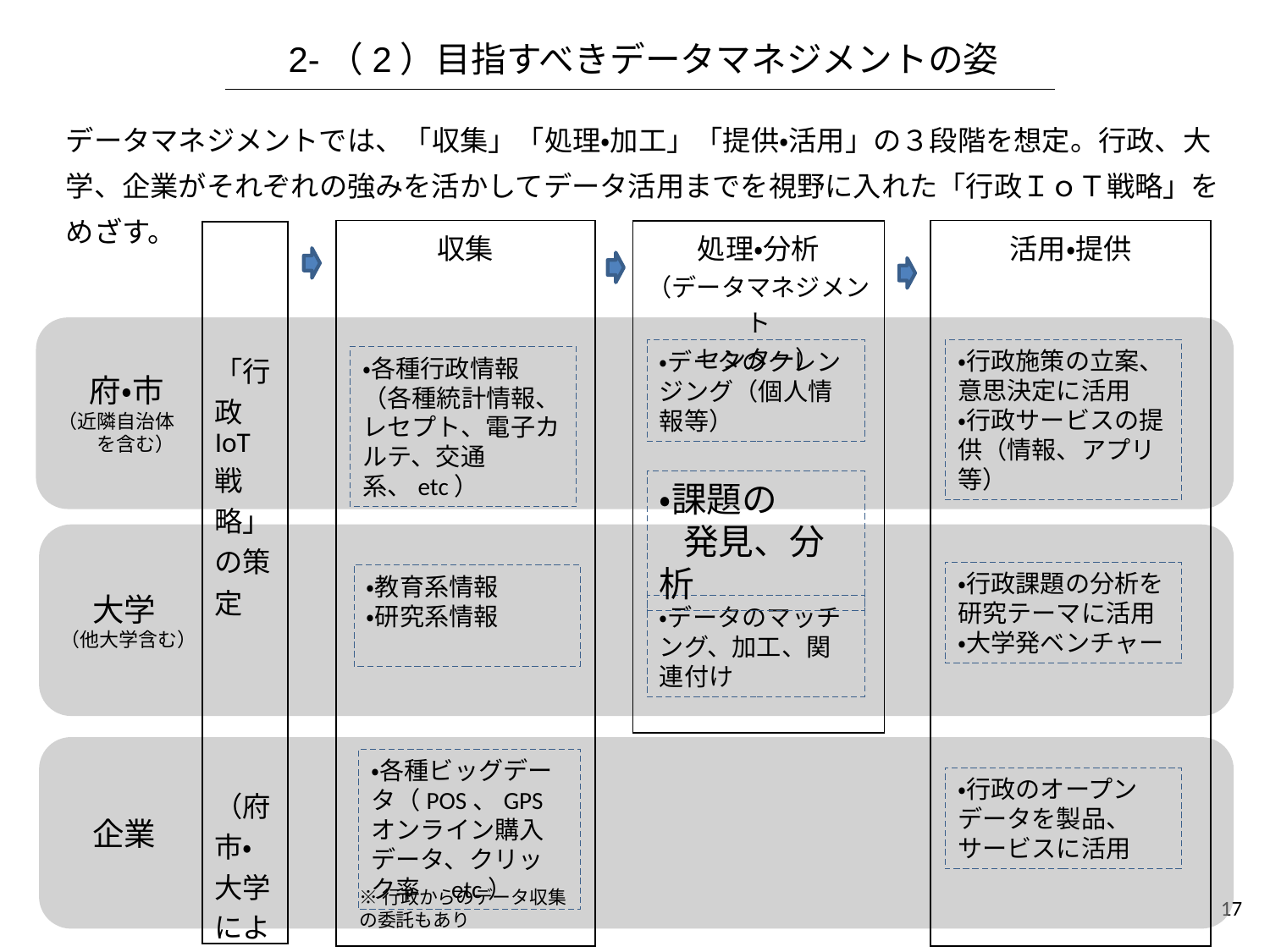

2-（2）目指すべきデータマネジメントの姿
データマネジメントでは、「収集」「処理・加工」「提供・活用」の３段階を想定。行政、大学、企業がそれぞれの強みを活かしてデータ活用までを視野に入れた「行政ＩｏＴ戦略」をめざす。
| 収集 |
| --- |
| 活用・提供 |
| --- |
| 処理・分析 （データマネジメント センター） |
| --- |
| 「行政IoT戦略」の策定 　　　　　　　（府市・大学による委員会） |
| --- |

　府・市
（近隣自治体
　　を含む）
・行政施策の立案、意思決定に活用
・行政サービスの提供（情報、アプリ等）
・データのクレンジング（個人情報等）
・各種行政情報（各種統計情報、レセプト、電子カルテ、交通系、etc）
・課題の
  発見、分析
　大学
（他大学含む）
・行政課題の分析を研究テーマに活用
・大学発ベンチャー
・教育系情報
・研究系情報

・データのマッチング、加工、関連付け
　企業
・各種ビッグデータ（POS、GPSオンライン購入データ、クリック率　etc）
・行政のオープンデータを製品、サービスに活用
※行政からのデータ収集の委託もあり
17